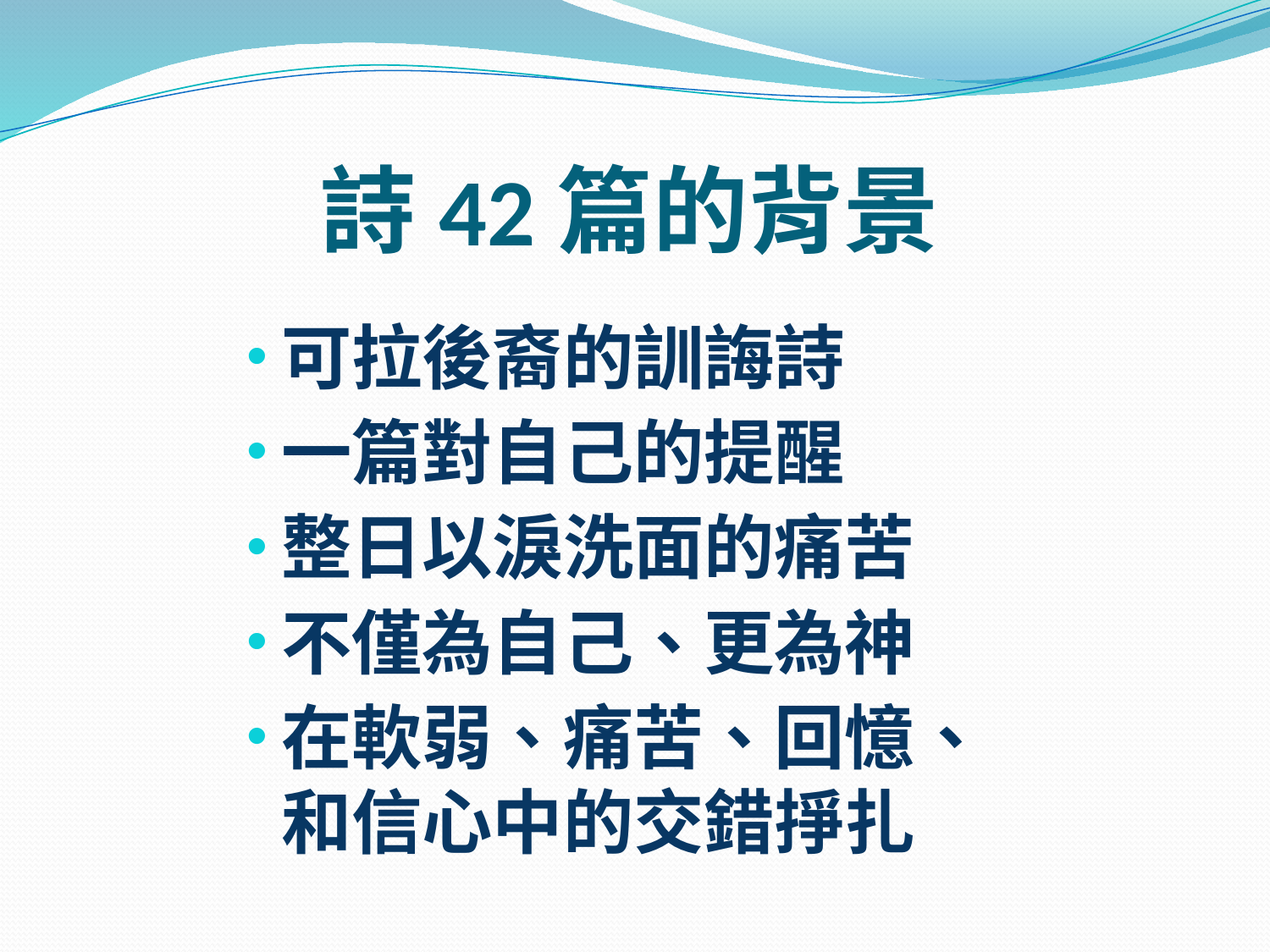

# 詩42篇的背景
可拉後裔的訓誨詩
一篇對自己的提醒
整日以淚洗面的痛苦
不僅為自己、更為神
在軟弱、痛苦、回憶、和信心中的交錯掙扎